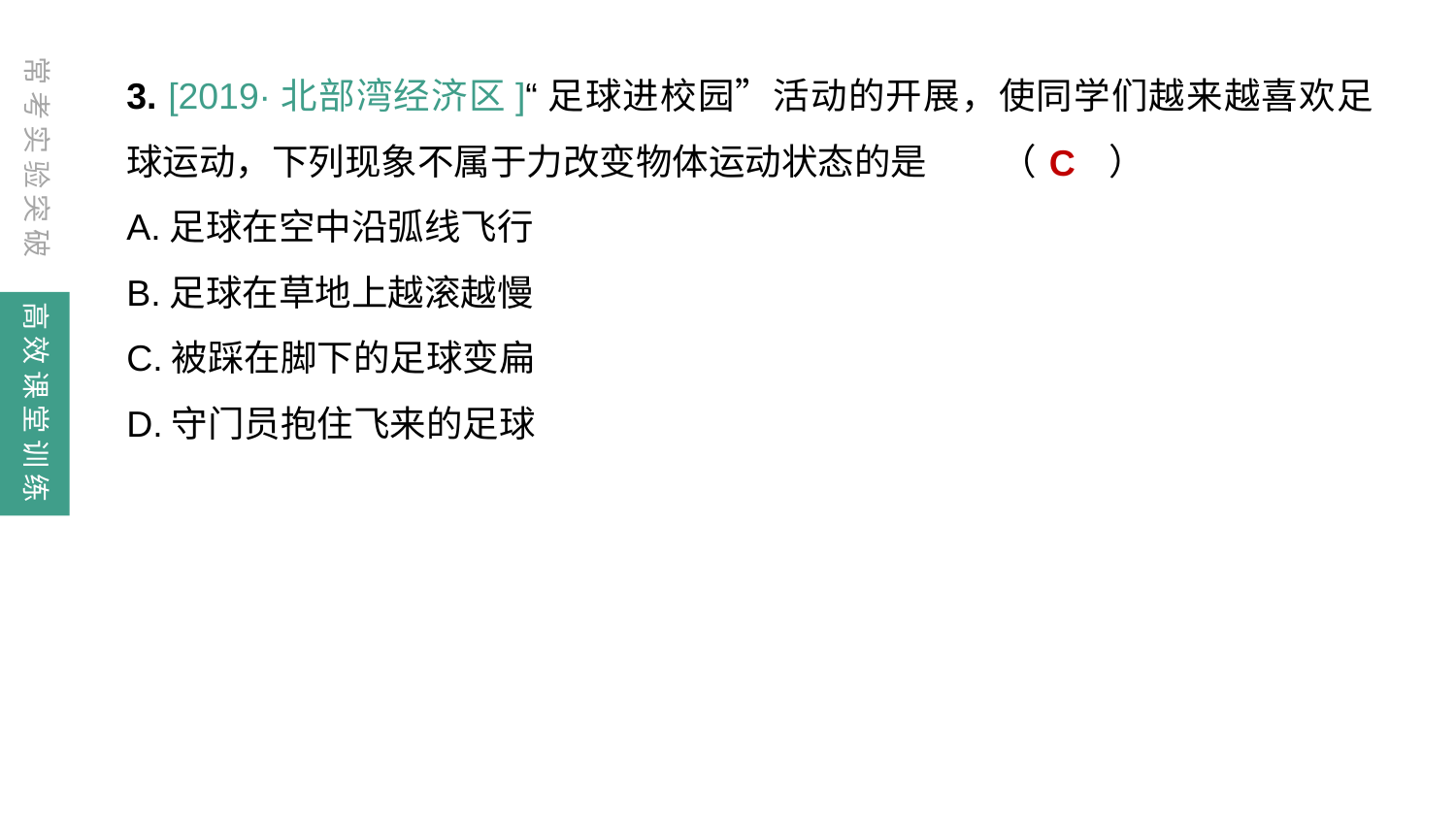

3. [2019·北部湾经济区]“足球进校园”活动的开展，使同学们越来越喜欢足球运动，下列现象不属于力改变物体运动状态的是	（　　）
A.足球在空中沿弧线飞行
B.足球在草地上越滚越慢
C.被踩在脚下的足球变扁
D.守门员抱住飞来的足球
常考实验突破
C
高效课堂训练